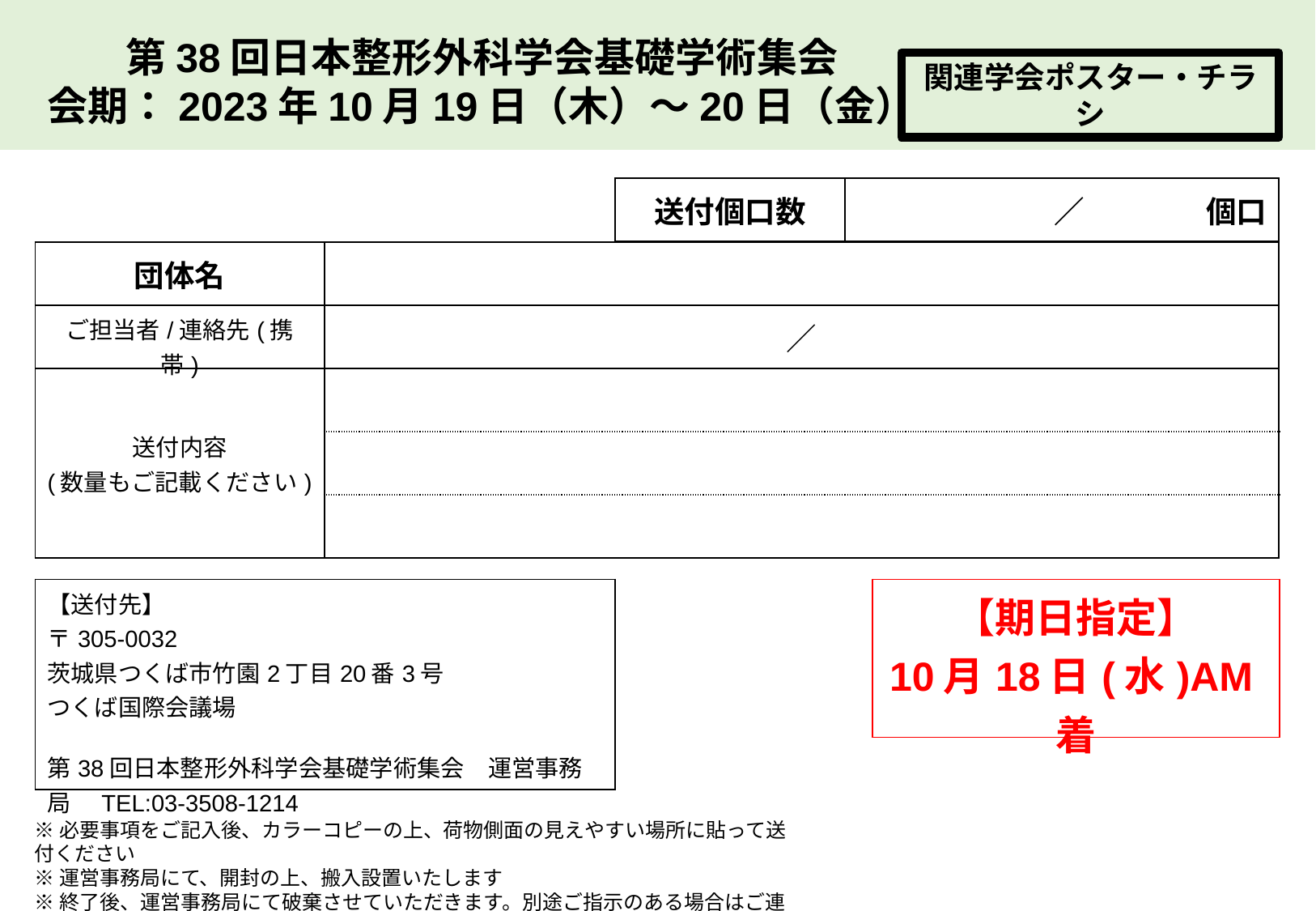

第38回日本整形外科学会基礎学術集会
会期：2023年10月19日（木）～20日（金）
関連学会ポスター・チラシ
| 送付個口数 | ／　　　　個口 |
| --- | --- |
| 団体名 |  |
| --- | --- |
| ご担当者/連絡先(携帯) | ／ |
| 送付内容 (数量もご記載ください) |  |
|  |  |
|  |  |
| 【送付先】 〒305-0032 茨城県つくば市竹園2丁目20番3号 つくば国際会議場 第38回日本整形外科学会基礎学術集会　運営事務局　TEL:03-3508-1214 |
| --- |
| 【期日指定】 10月18日(水)AM着 |
| --- |
※必要事項をご記入後、カラーコピーの上、荷物側面の見えやすい場所に貼って送付ください
※運営事務局にて、開封の上、搬入設置いたします
※終了後、運営事務局にて破棄させていただきます。別途ご指示のある場合はご連絡ください